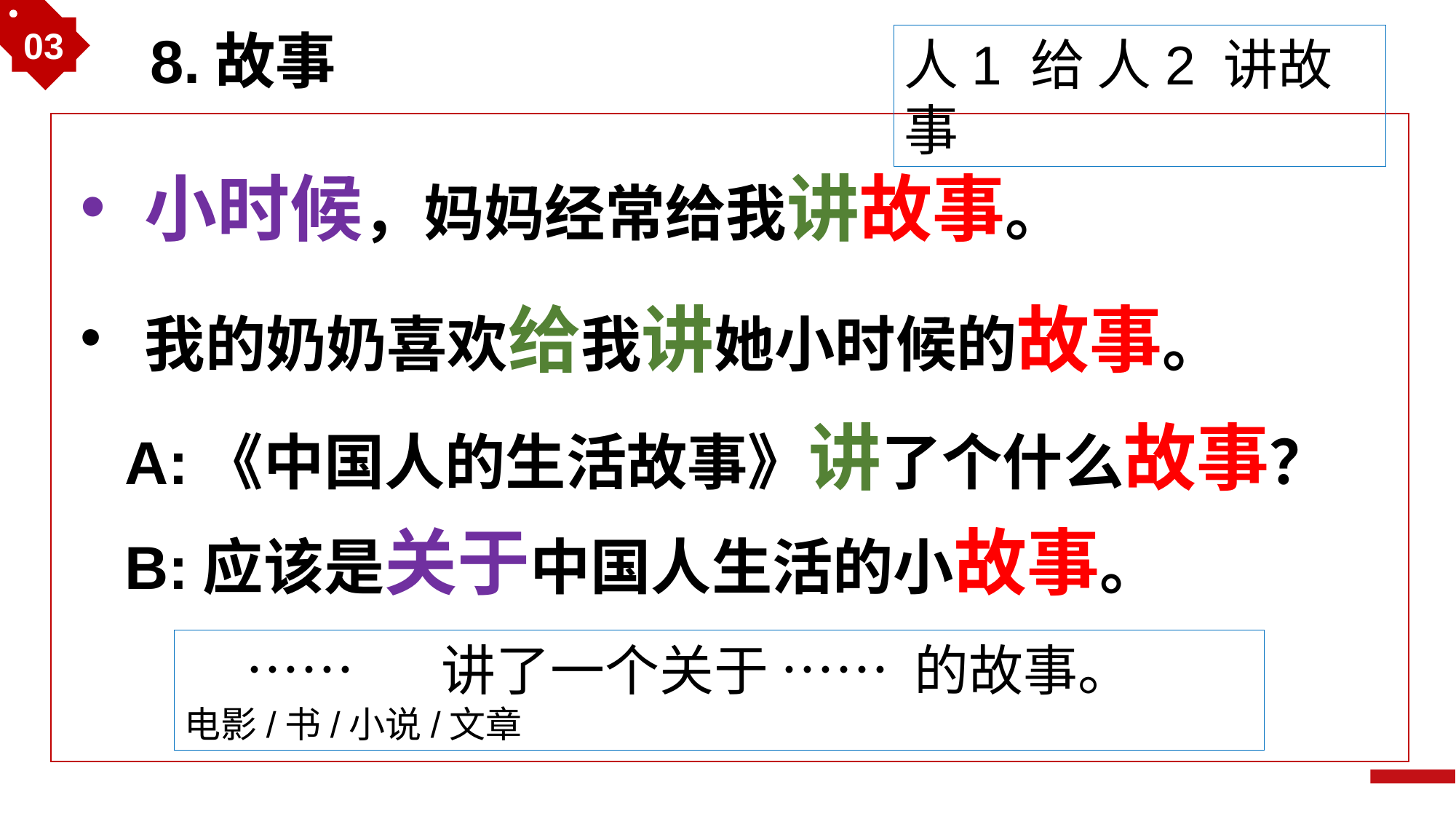

03
8.故事
人1 给 人2 讲故事
小时候，妈妈经常给我讲故事。
我的奶奶喜欢给我讲她小时候的故事。

A:《中国人的生活故事》讲了个什么故事？
B:应该是关于中国人生活的小故事。
     ……      讲了一个关于 ……  的故事。
电影/书/小说/文章